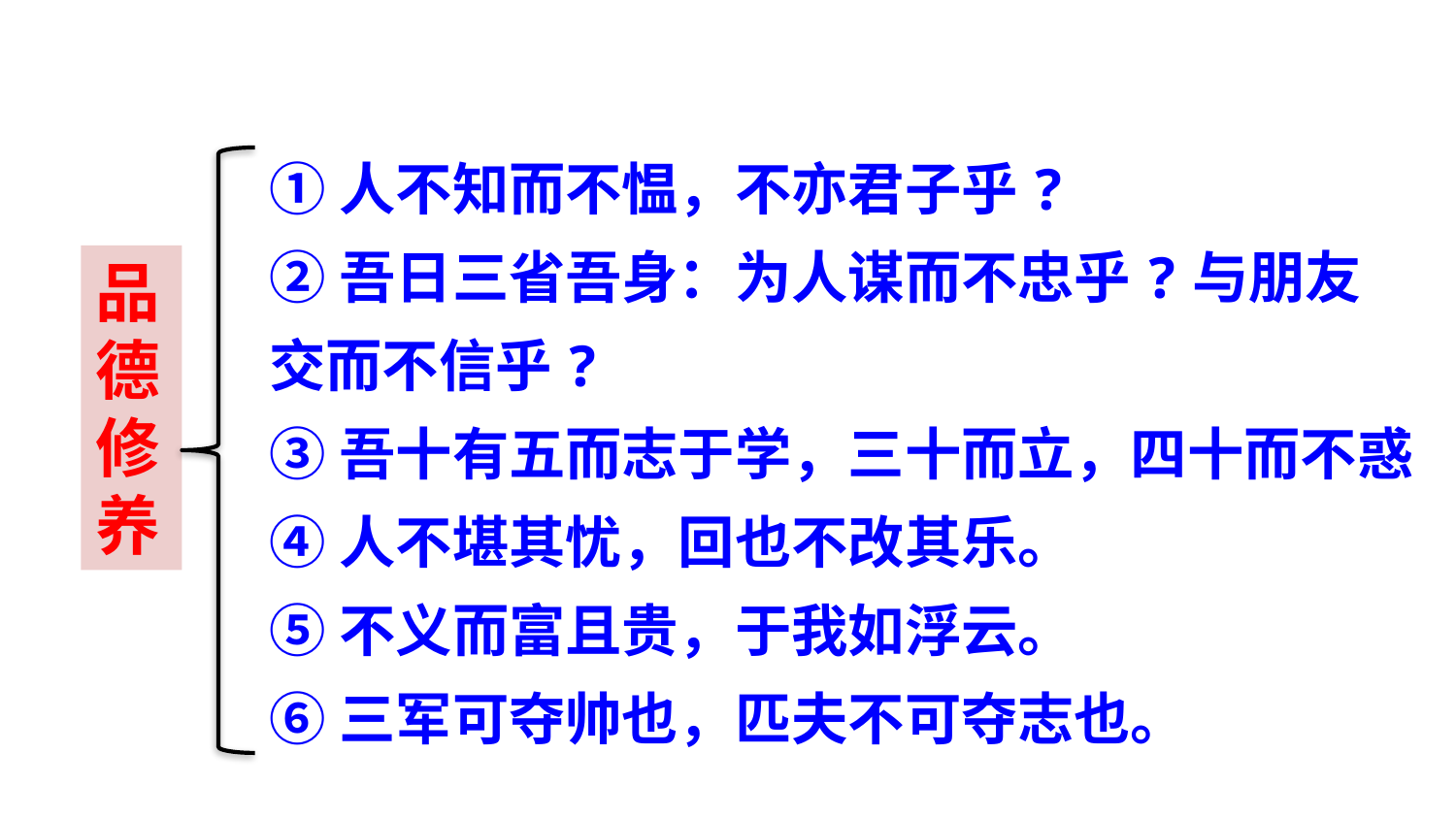

①人不知而不愠，不亦君子乎?
②吾日三省吾身：为人谋而不忠乎?与朋友交而不信乎?
③吾十有五而志于学，三十而立，四十而不惑
④人不堪其忧，回也不改其乐。
⑤不义而富且贵，于我如浮云。
⑥三军可夺帅也，匹夫不可夺志也。

品
德
修
养